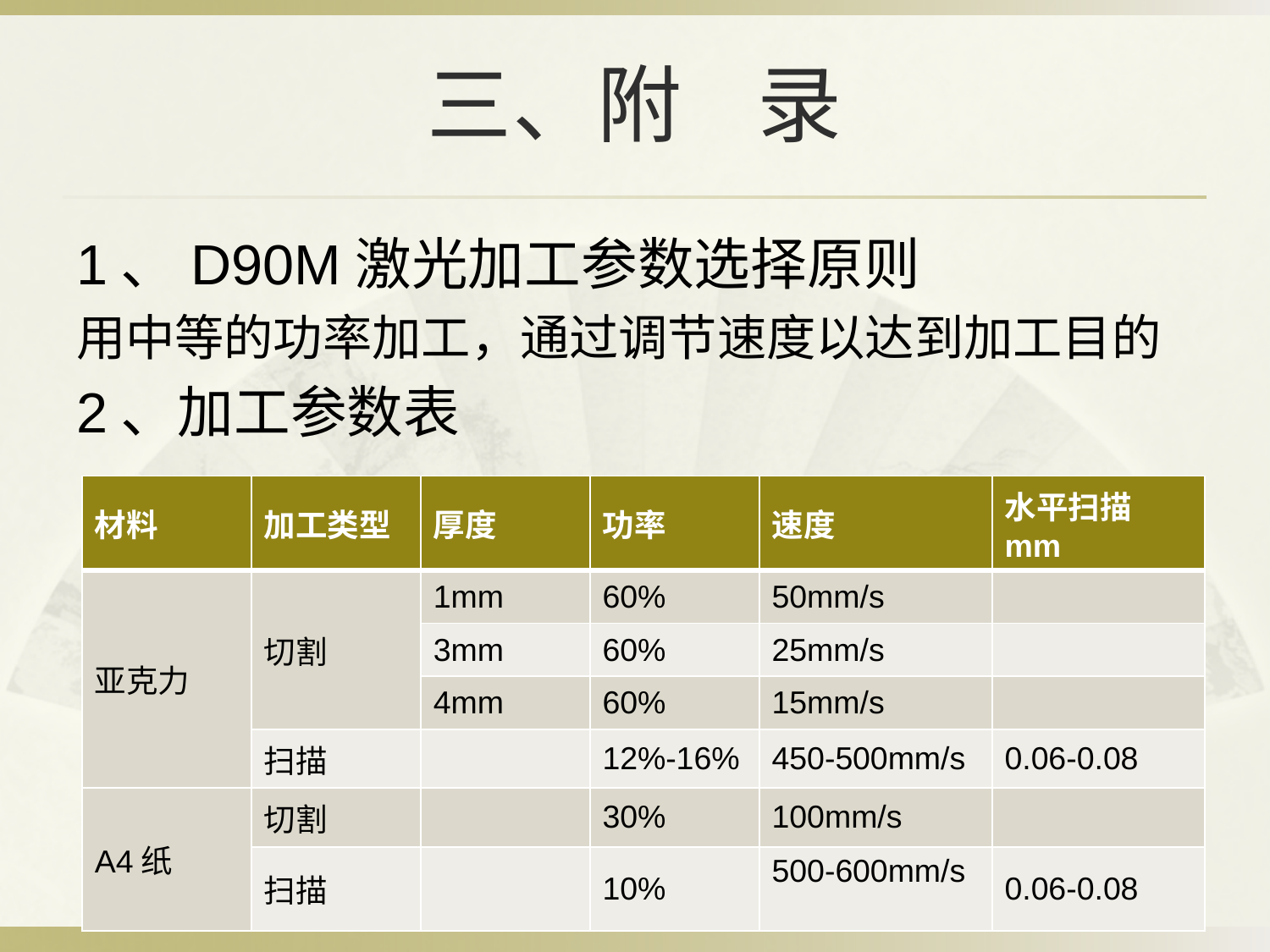

# 三、附    录
1、D90M激光加工参数选择原则
用中等的功率加工，通过调节速度以达到加工目的
2、加工参数表
| 材料 | 加工类型 | 厚度 | 功率 | 速度 | 水平扫描mm |
| --- | --- | --- | --- | --- | --- |
| 亚克力 | 切割 | 1mm | 60% | 50mm/s |  |
|  |  | 3mm | 60% | 25mm/s |  |
|  |  | 4mm | 60% | 15mm/s |  |
|  | 扫描 |  | 12%-16% | 450-500mm/s | 0.06-0.08 |
| A4纸 | 切割 |  | 30% | 100mm/s |  |
|  | 扫描 |  | 10% | 500-600mm/s | 0.06-0.08 |